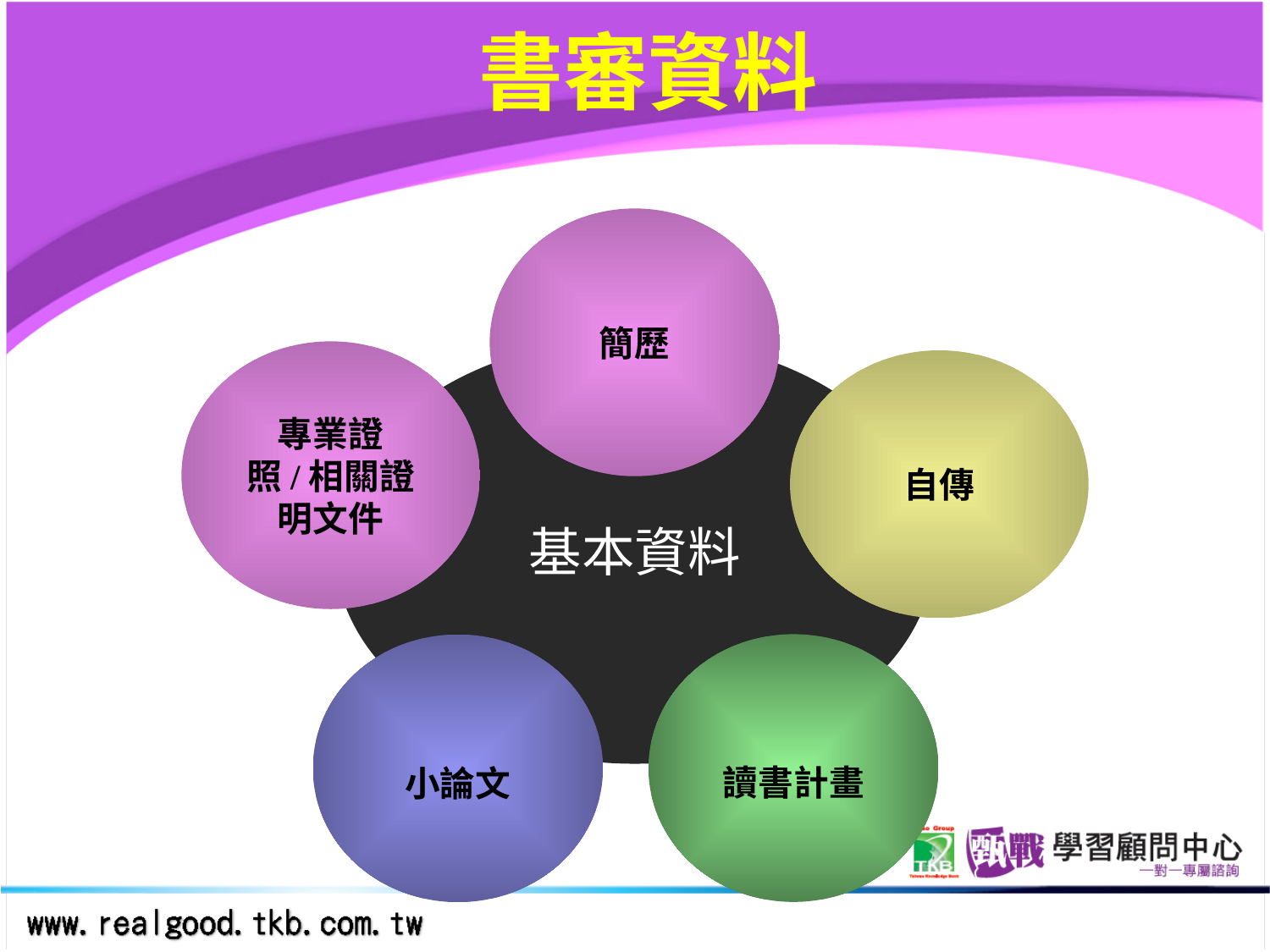

書審資料
簡歷
基本資料
專業證照/相關證明文件
自傳
讀書計畫
小論文